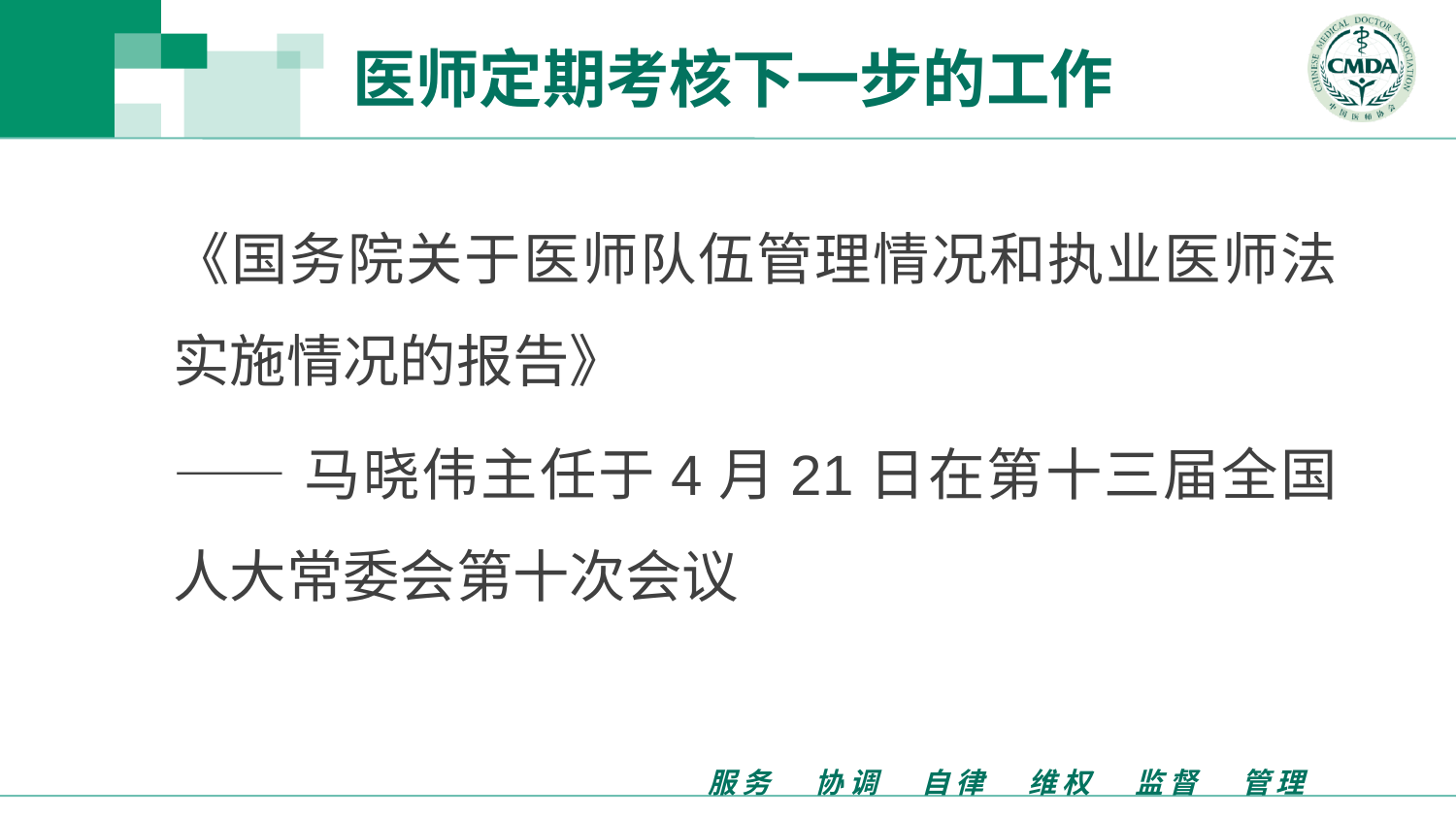

医师定期考核下一步的工作
《国务院关于医师队伍管理情况和执业医师法实施情况的报告》
——马晓伟主任于4月21日在第十三届全国人大常委会第十次会议